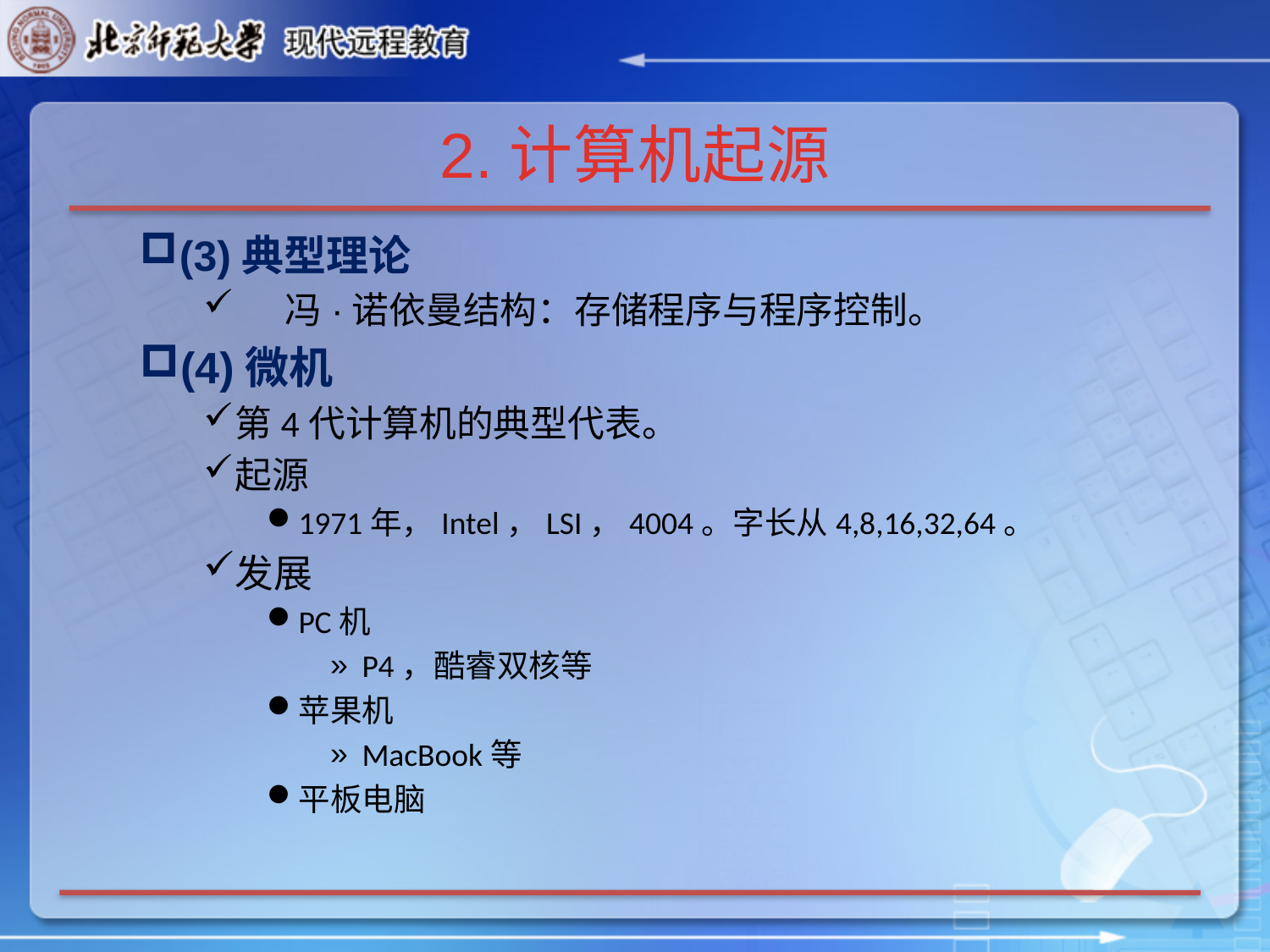

# 2.计算机起源
(3)典型理论
     冯·诺依曼结构：存储程序与程序控制。
(4)微机
第4代计算机的典型代表。
起源
1971年，Intel，LSI，4004。字长从4,8,16,32,64。
发展
PC机
P4，酷睿双核等
苹果机
MacBook等
平板电脑